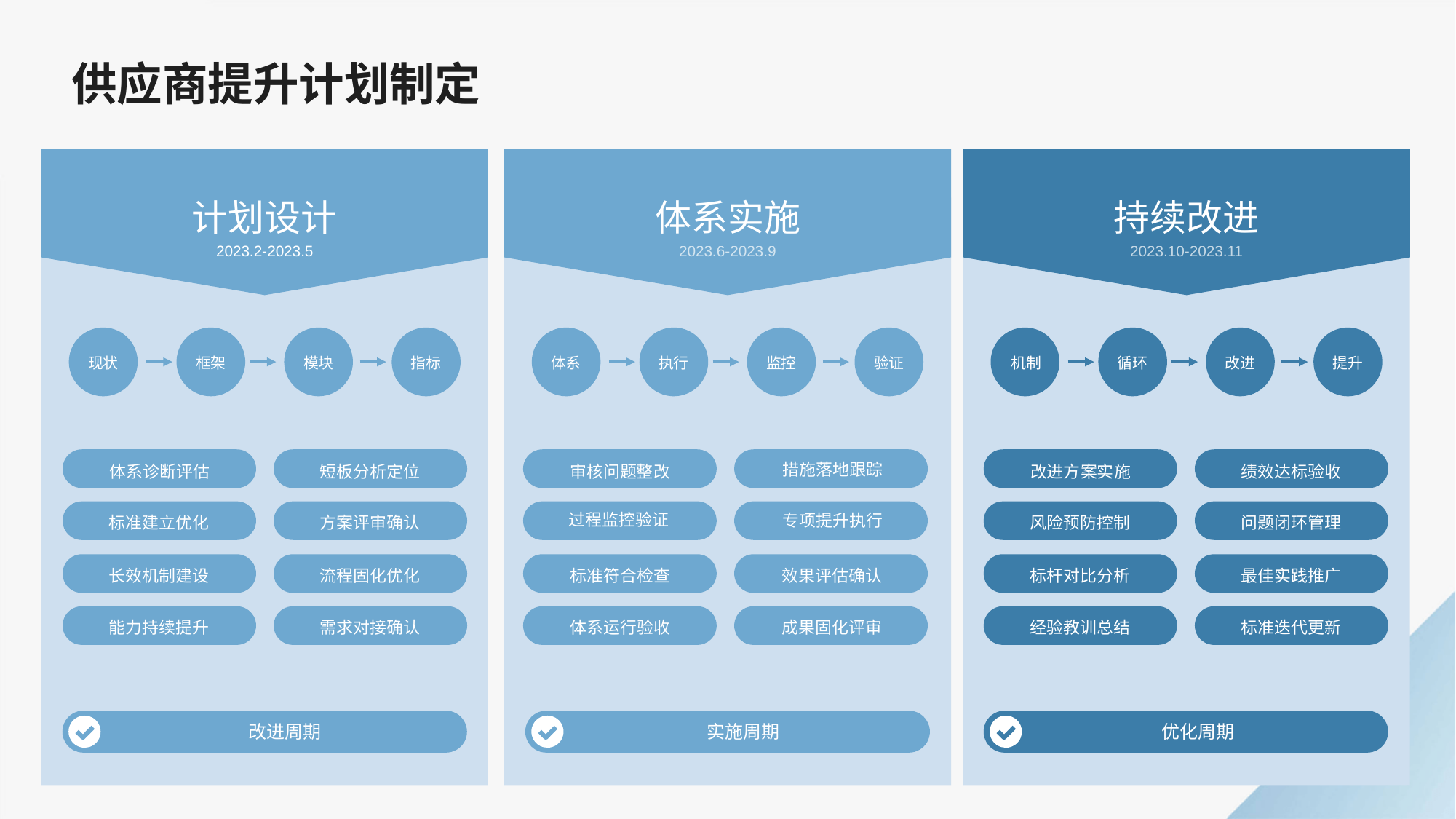

供应商提升计划制定
计划设计
体系实施
持续改进

2023.2-2023.5
2023.6-2023.9
2023.10-2023.11

现状
框架
模块
指标
体系
执行
监控
验证
机制
循环
改进
提升

措施落地跟踪
体系诊断评估
短板分析定位
审核问题整改
改进方案实施
绩效达标验收

过程监控验证
专项提升执行
标准建立优化
方案评审确认
风险预防控制
问题闭环管理

长效机制建设
流程固化优化
标准符合检查
效果评估确认
标杆对比分析
最佳实践推广

能力持续提升
需求对接确认
体系运行验收
成果固化评审
经验教训总结
标准迭代更新

改进周期
实施周期
优化周期